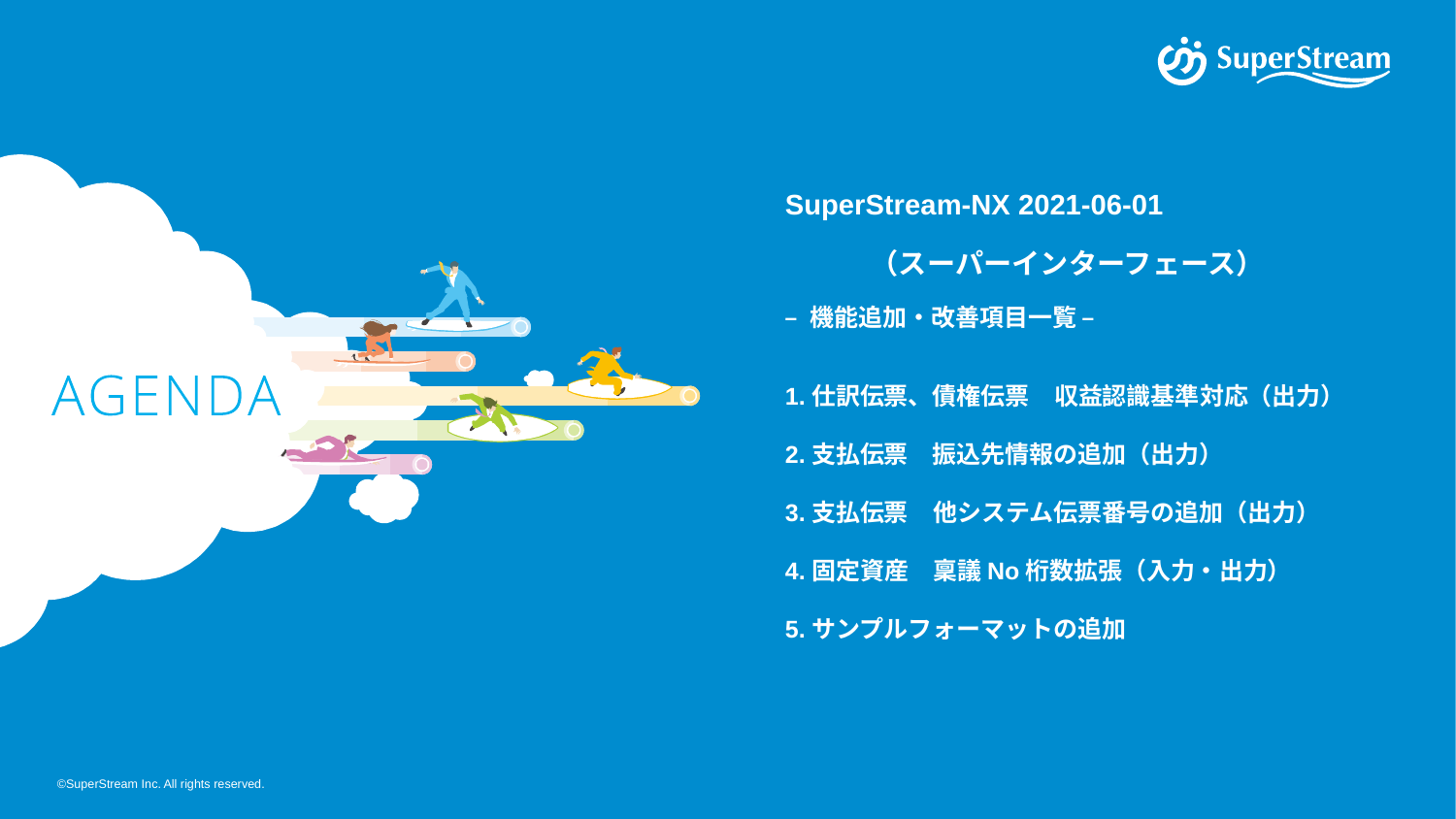

SuperStream-NX 2021-06-01
　　　（スーパーインターフェース）
– 機能追加・改善項目一覧 –

1.仕訳伝票、債権伝票　収益認識基準対応（出力）

2.支払伝票　振込先情報の追加（出力）

3.支払伝票　他システム伝票番号の追加（出力）

4.固定資産　稟議No桁数拡張（入力・出力）

5.サンプルフォーマットの追加

©SuperStream Inc. All rights reserved.